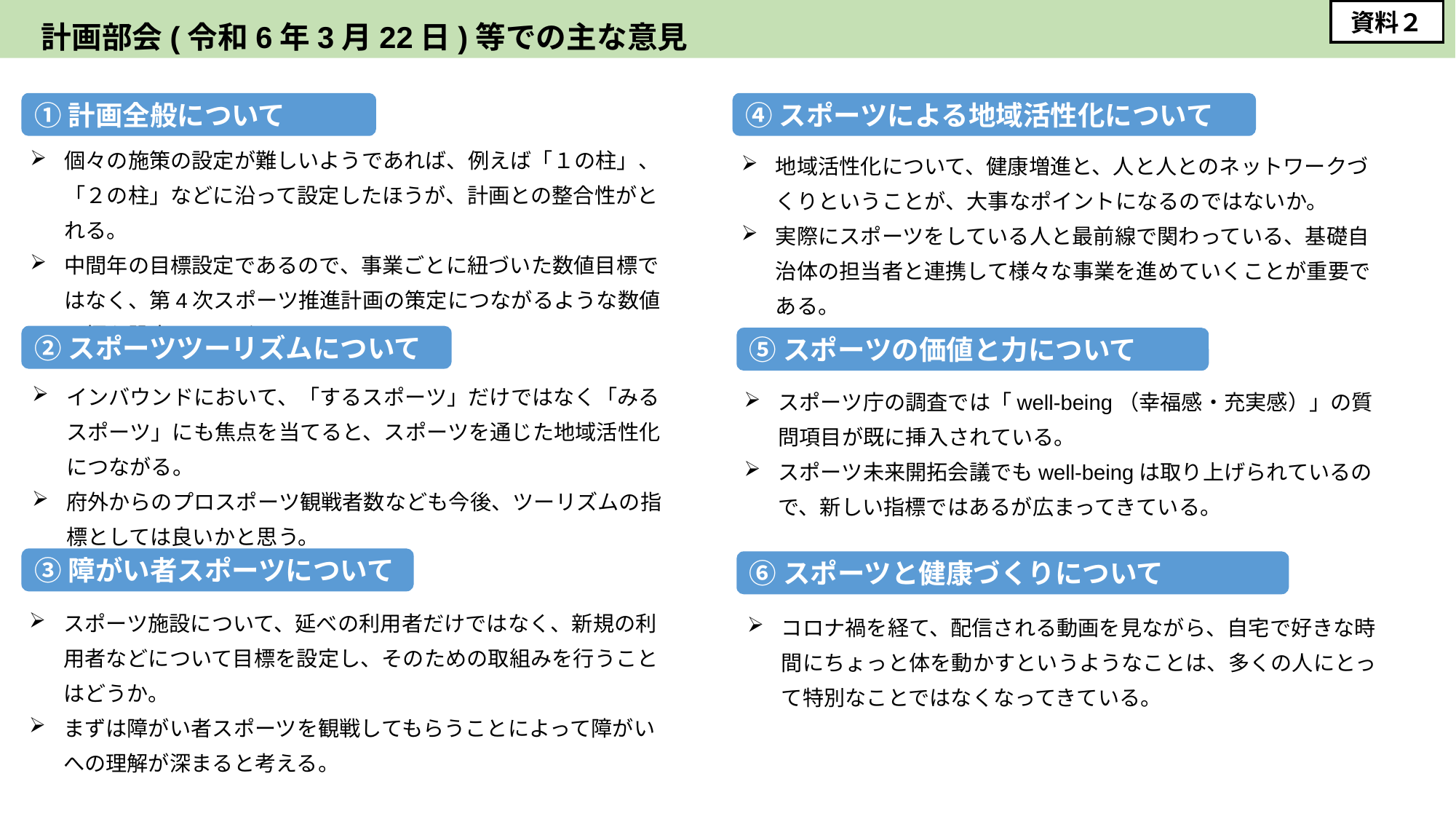

# 計画部会(令和6年3月22日)等での主な意見
資料２
④スポーツによる地域活性化について
①計画全般について
個々の施策の設定が難しいようであれば、例えば「１の柱」、「２の柱」などに沿って設定したほうが、計画との整合性がとれる。
中間年の目標設定であるので、事業ごとに紐づいた数値目標ではなく、第4次スポーツ推進計画の策定につながるような数値目標を設定してはどうか。
地域活性化について、健康増進と、人と人とのネットワークづくりということが、大事なポイントになるのではないか。
実際にスポーツをしている人と最前線で関わっている、基礎自治体の担当者と連携して様々な事業を進めていくことが重要である。

②スポーツツーリズムについて
⑤スポーツの価値と力について
インバウンドにおいて、「するスポーツ」だけではなく「みるスポーツ」にも焦点を当てると、スポーツを通じた地域活性化につながる。
府外からのプロスポーツ観戦者数なども今後、ツーリズムの指標としては良いかと思う。
スポーツ庁の調査では「well-being（幸福感・充実感）」の質問項目が既に挿入されている。
スポーツ未来開拓会議でもwell-beingは取り上げられているので、新しい指標ではあるが広まってきている。
③障がい者スポーツについて
⑥スポーツと健康づくりについて
スポーツ施設について、延べの利用者だけではなく、新規の利用者などについて目標を設定し、そのための取組みを行うことはどうか。
まずは障がい者スポーツを観戦してもらうことによって障がいへの理解が深まると考える。

コロナ禍を経て、配信される動画を見ながら、自宅で好きな時間にちょっと体を動かすというようなことは、多くの人にとって特別なことではなくなってきている。